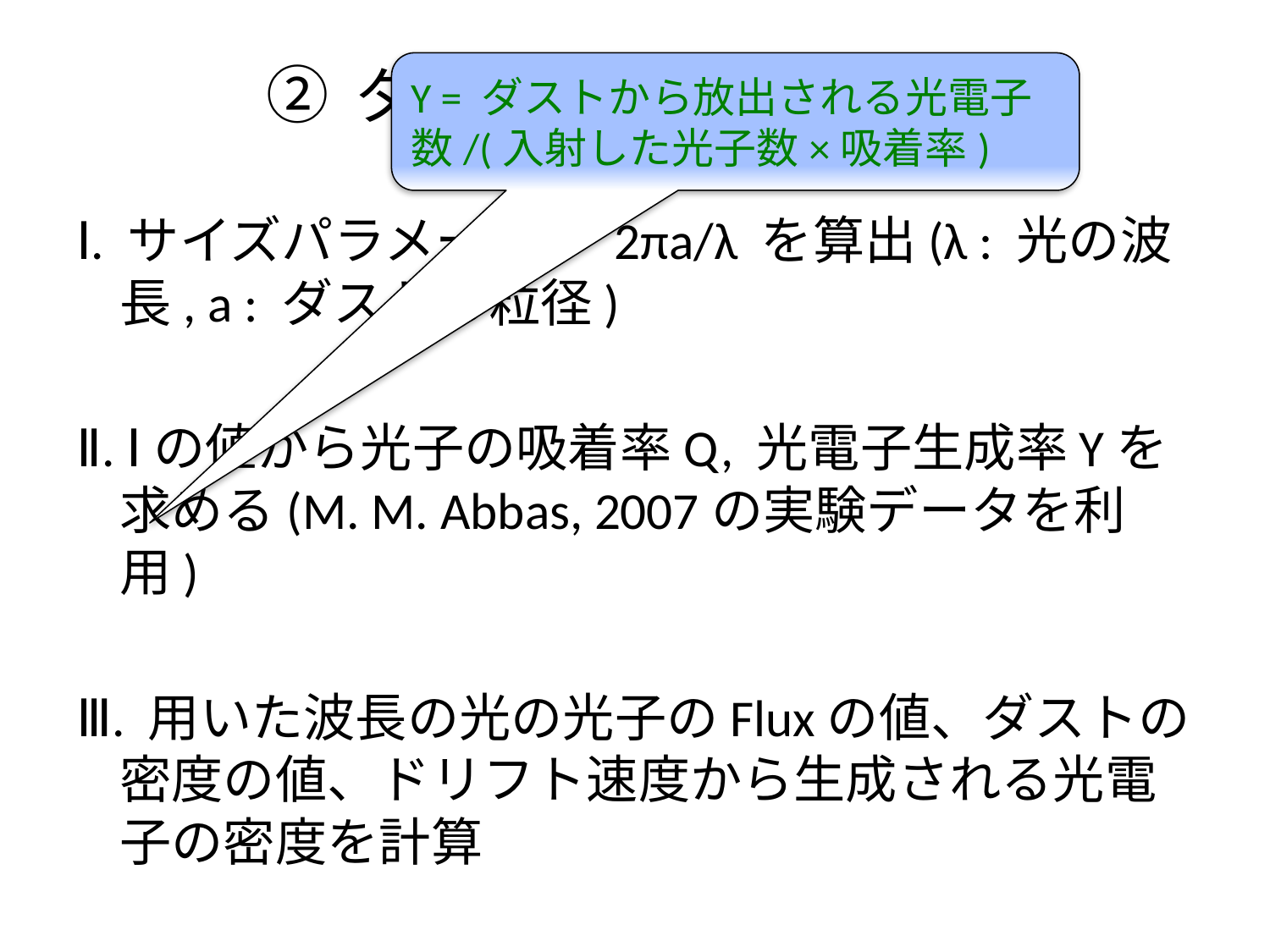

# ② ダストの光電子放出(2)
Y = ダストから放出される光電子数/(入射した光子数×吸着率)
Ⅰ. サイズパラメーター 2πa/λ を算出(λ : 光の波長, a : ダストの粒径)

Ⅱ. Ⅰの値から光子の吸着率Q, 光電子生成率Yを求める(M. M. Abbas, 2007の実験データを利用)

Ⅲ. 用いた波長の光の光子のFluxの値、ダストの密度の値、ドリフト速度から生成される光電子の密度を計算